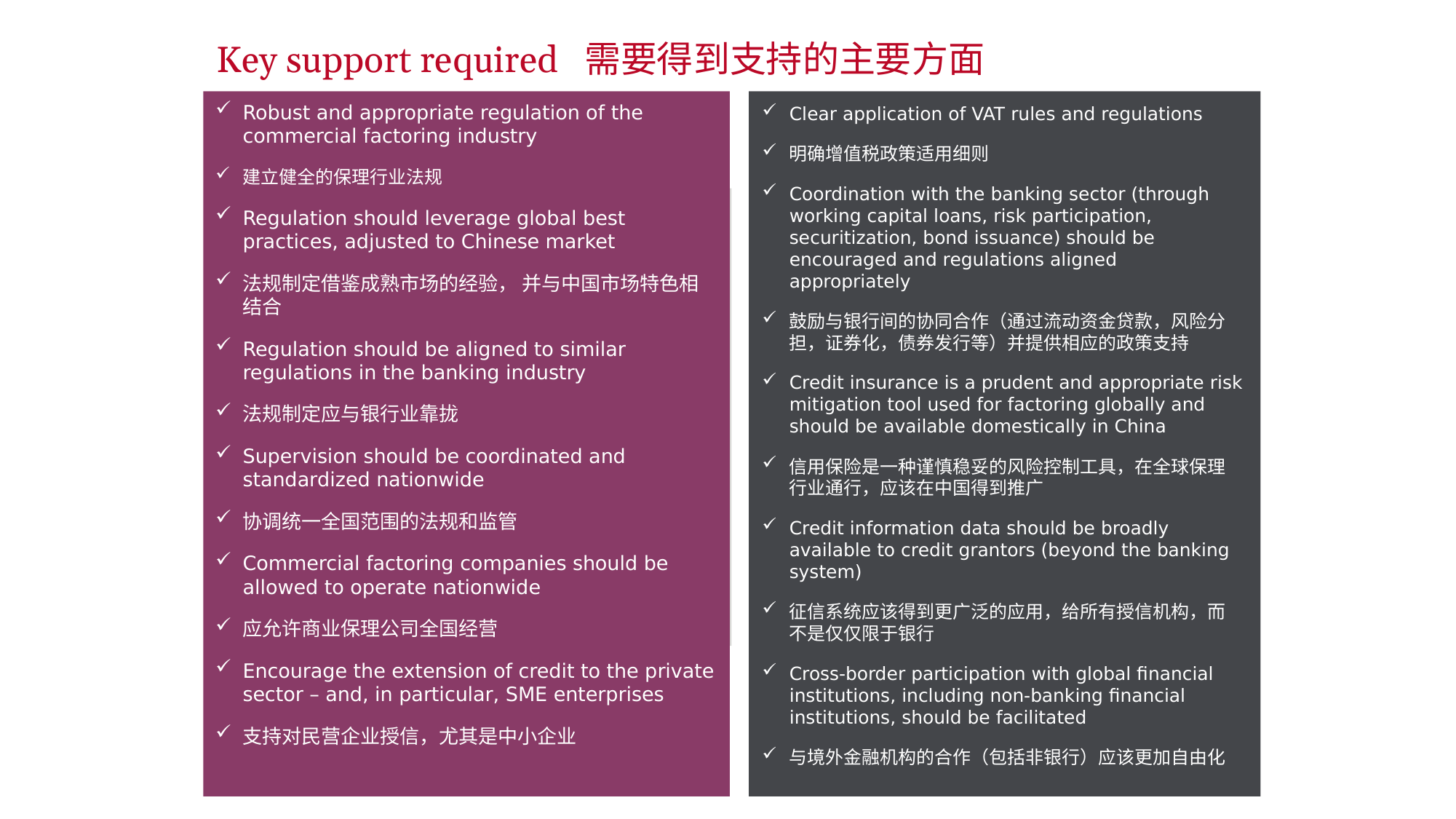

# Key support required  需要得到支持的主要方面

Robust and appropriate regulation of the commercial factoring industry
建立健全的保理行业法规
Regulation should leverage global best practices, adjusted to Chinese market
法规制定借鉴成熟市场的经验， 并与中国市场特色相结合
Regulation should be aligned to similar regulations in the banking industry
法规制定应与银行业靠拢
Supervision should be coordinated and standardized nationwide
协调统一全国范围的法规和监管
Commercial factoring companies should be allowed to operate nationwide
应允许商业保理公司全国经营
Encourage the extension of credit to the private sector – and, in particular, SME enterprises
支持对民营企业授信，尤其是中小企业

Clear application of VAT rules and regulations
明确增值税政策适用细则
Coordination with the banking sector (through working capital loans, risk participation, securitization, bond issuance) should be encouraged and regulations aligned appropriately
鼓励与银行间的协同合作（通过流动资金贷款，风险分担，证券化，债券发行等）并提供相应的政策支持
Credit insurance is a prudent and appropriate risk mitigation tool used for factoring globally and should be available domestically in China
信用保险是一种谨慎稳妥的风险控制工具，在全球保理行业通行，应该在中国得到推广
Credit information data should be broadly available to credit grantors (beyond the banking system)
征信系统应该得到更广泛的应用，给所有授信机构，而不是仅仅限于银行
Cross-border participation with global financial institutions, including non-banking financial institutions, should be facilitated
与境外金融机构的合作（包括非银行）应该更加自由化